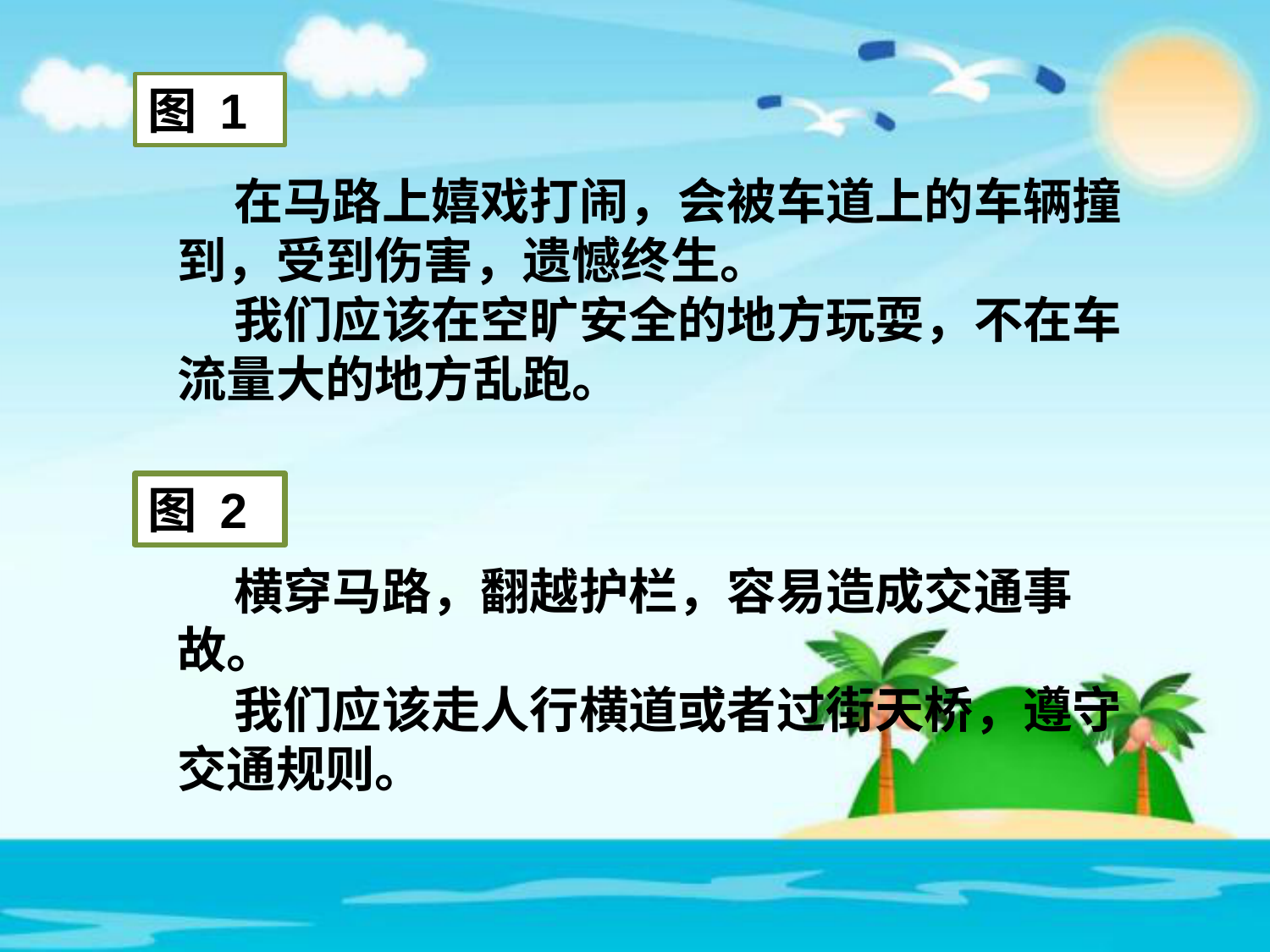

图 1
    在马路上嬉戏打闹，会被车道上的车辆撞到，受到伤害，遗憾终生。
    我们应该在空旷安全的地方玩耍，不在车流量大的地方乱跑。
图 2
    横穿马路，翻越护栏，容易造成交通事故。
    我们应该走人行横道或者过街天桥，遵守交通规则。